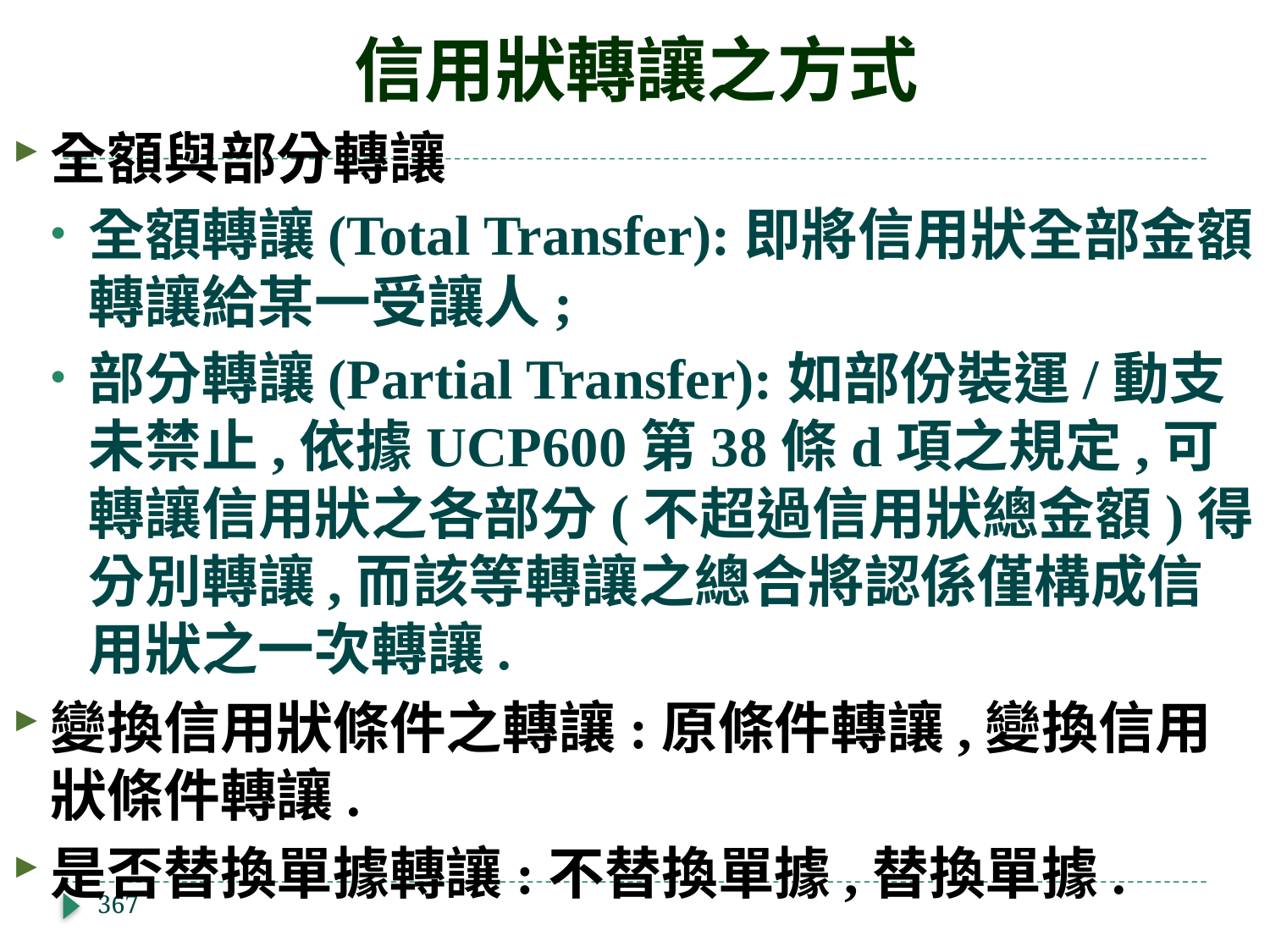

# 信用狀轉讓之方式
全額與部分轉讓
全額轉讓(Total Transfer):即將信用狀全部金額轉讓給某一受讓人;
部分轉讓(Partial Transfer):如部份裝運/動支未禁止,依據UCP600第38條d項之規定,可轉讓信用狀之各部分(不超過信用狀總金額)得分別轉讓,而該等轉讓之總合將認係僅構成信用狀之一次轉讓.
變換信用狀條件之轉讓:原條件轉讓,變換信用狀條件轉讓.
是否替換單據轉讓:不替換單據,替換單據.
367